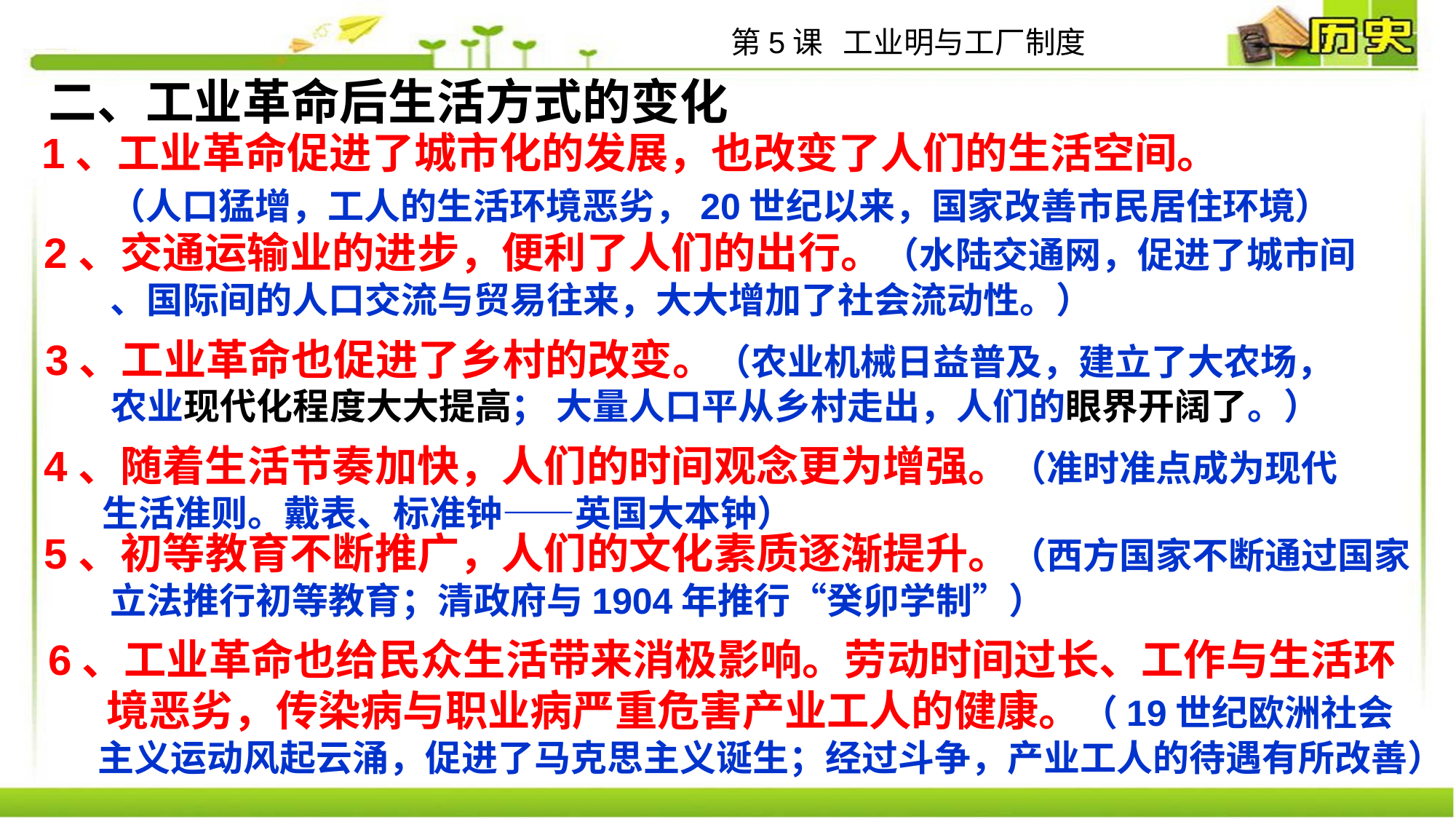

第5课   工业明与工厂制度
二、工业革命后生活方式的变化
1、工业革命促进了城市化的发展，也改变了人们的生活空间。
      （人口猛增，工人的生活环境恶劣，20世纪以来，国家改善市民居住环境）
2、交通运输业的进步，便利了人们的出行。（水陆交通网，促进了城市间
       、国际间的人口交流与贸易往来，大大增加了社会流动性。）
3、工业革命也促进了乡村的改变。（农业机械日益普及，建立了大农场，
       农业现代化程度大大提高； 大量人口平从乡村走出，人们的眼界开阔了。）
4、随着生活节奏加快，人们的时间观念更为增强。（准时准点成为现代
      生活准则。戴表、标准钟——英国大本钟）
5、初等教育不断推广，人们的文化素质逐渐提升。（西方国家不断通过国家
       立法推行初等教育；清政府与1904年推行“癸卯学制”）
6、工业革命也给民众生活带来消极影响。劳动时间过长、工作与生活环
     境恶劣，传染病与职业病严重危害产业工人的健康。（19世纪欧洲社会
     主义运动风起云涌，促进了马克思主义诞生；经过斗争，产业工人的待遇有所改善）